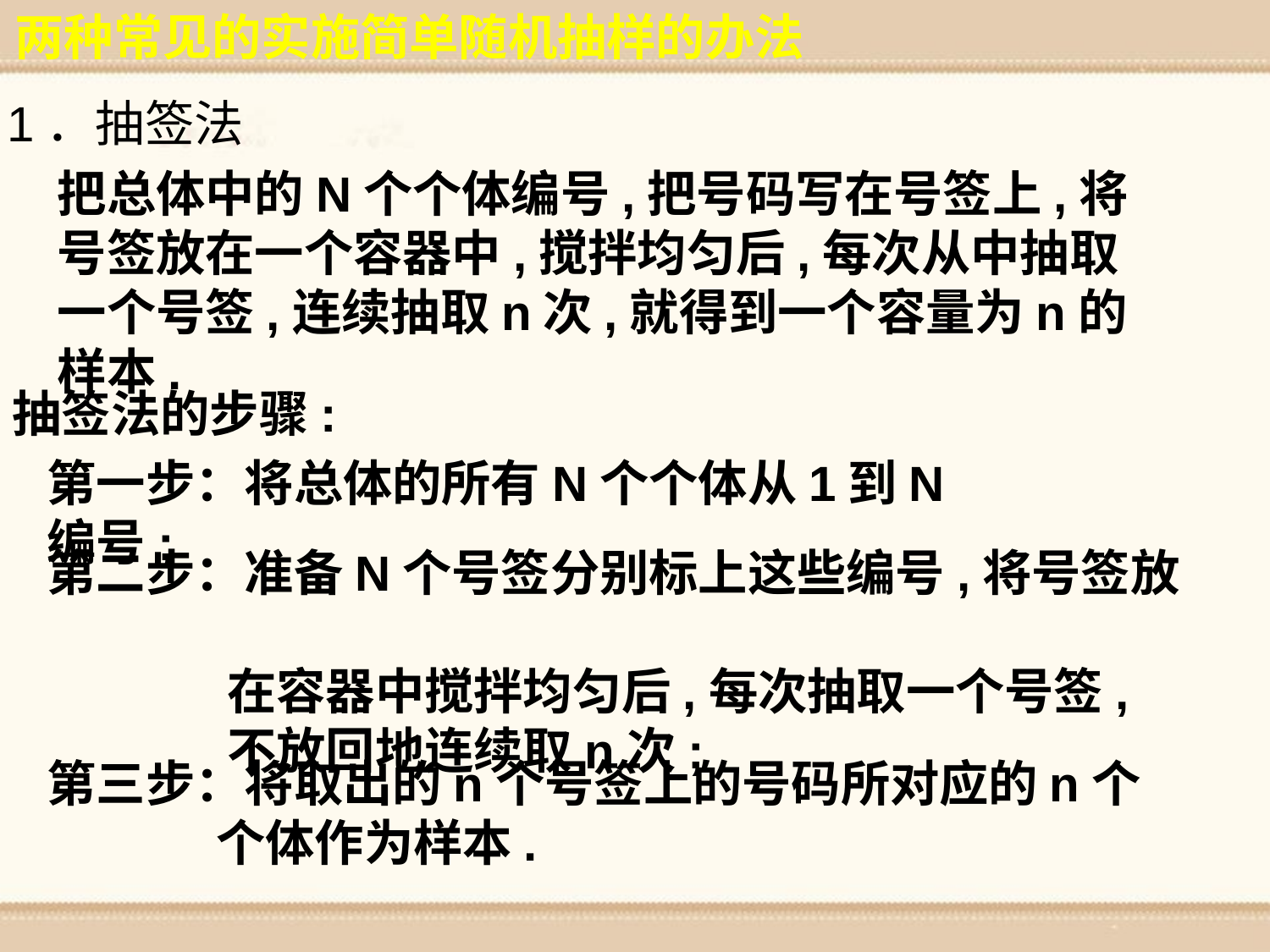

两种常见的实施简单随机抽样的办法
1．抽签法
把总体中的N个个体编号,把号码写在号签上,将号签放在一个容器中,搅拌均匀后,每次从中抽取一个号签,连续抽取n次,就得到一个容量为n的样本.
抽签法的步骤:
第一步：将总体的所有N个个体从1到N编号;
第二步：准备N个号签分别标上这些编号,将号签放
               在容器中搅拌均匀后,每次抽取一个号签,
               不放回地连续取n次;
第三步：将取出的n个号签上的号码所对应的n个
              个体作为样本.